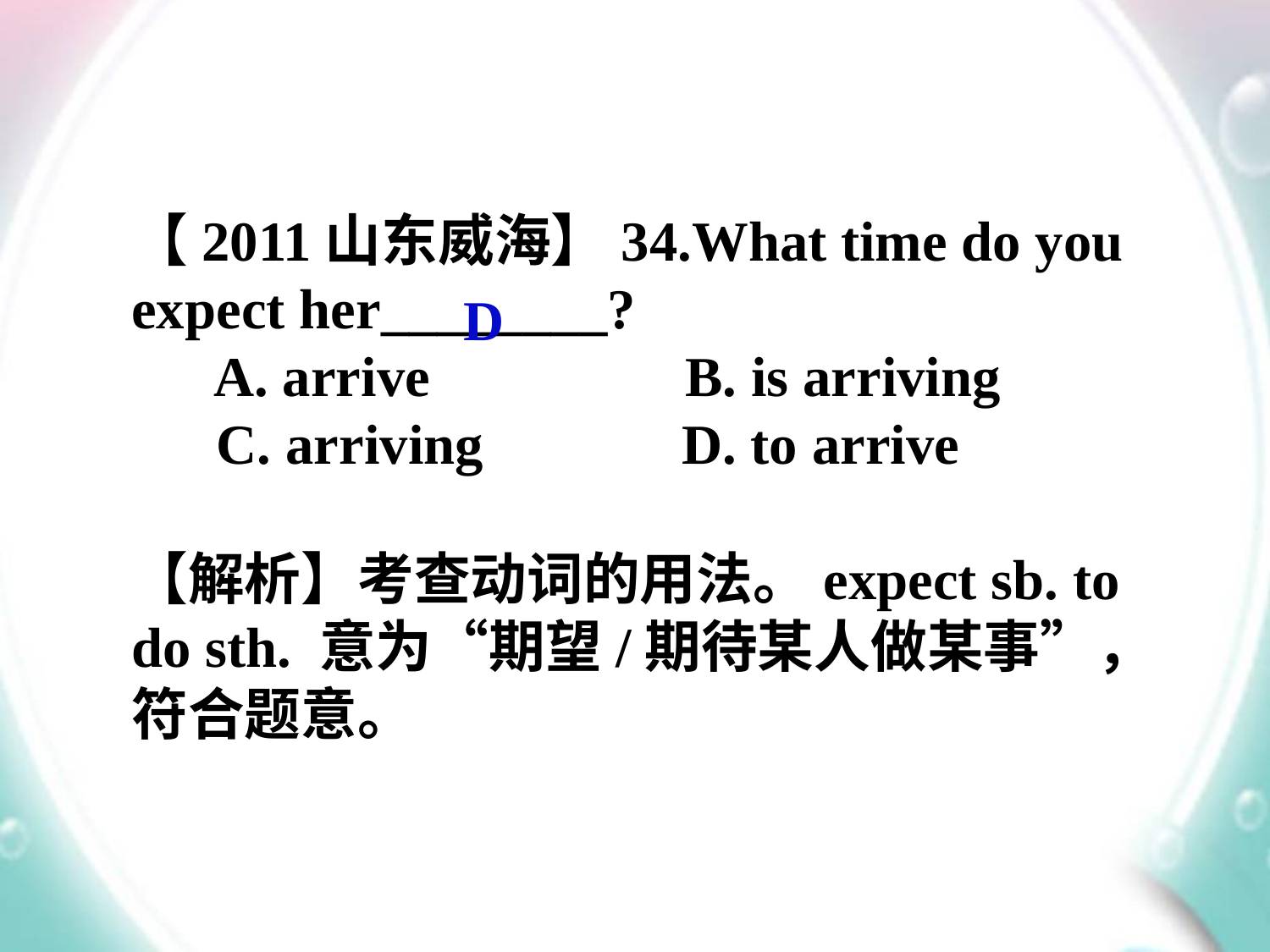

【2011山东威海】34.What time do you expect her________?
      A. arrive                  B. is arriving
      C. arriving              D. to arrive

【解析】考查动词的用法。expect sb. to do sth. 意为“期望/期待某人做某事”，符合题意。
 D